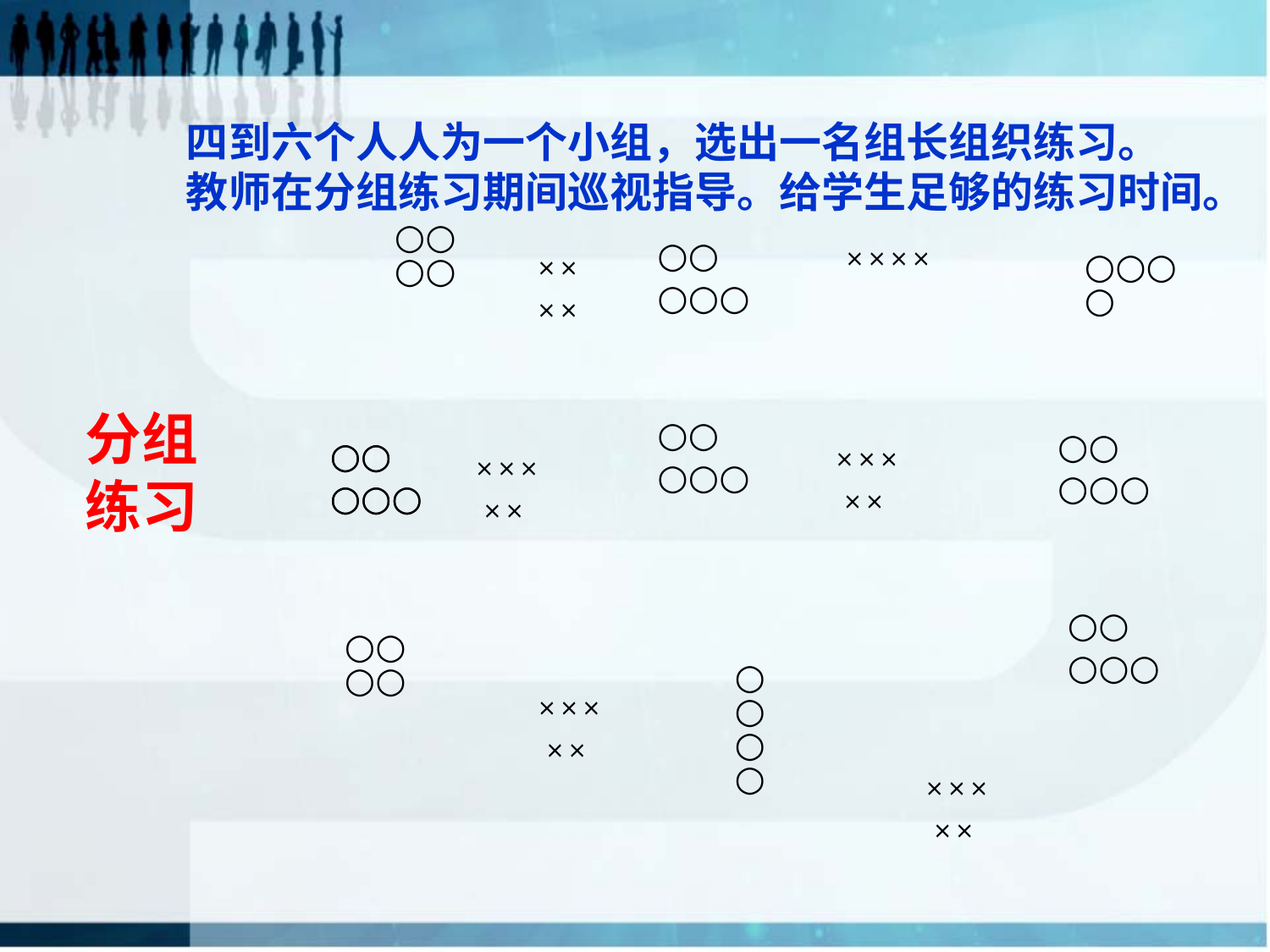

四到六个人人为一个小组，选出一名组长组织练习。
# 分组练习
教师在分组练习期间巡视指导。给学生足够的练习时间。

○○○○
○○○○
○○
○○○
× × × ×
× ×
× ×
○○
○○○
○○
○○○
○○
○○○
○○
○○○
× × ×
 × ×
× × ×
 × ×
○○
○○○
○○○○
○○○○
× × ×
 × ×
× × ×
 × ×